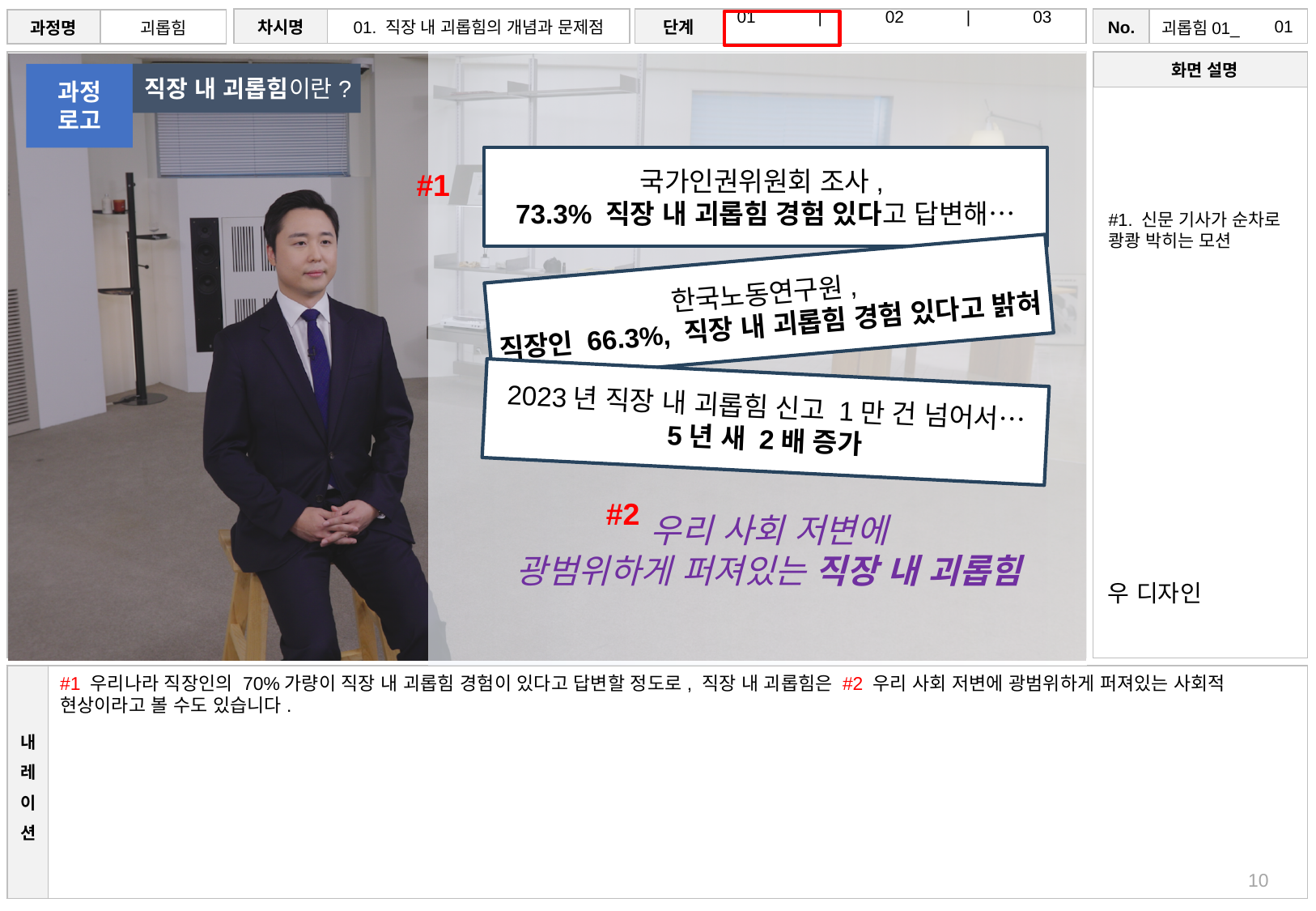

# 01
직장 내 괴롭힘이란?
과정
로고

국가인권위원회 조사,
73.3% 직장 내 괴롭힘 경험 있다고 답변해…
#1
#1. 신문 기사가 순차로 쾅쾅 박히는 모션

한국노동연구원,
직장인 66.3%, 직장 내 괴롭힘 경험 있다고 밝혀

2023년 직장 내 괴롭힘 신고 1만 건 넘어서…
5년 새 2배 증가
#2
우리 사회 저변에
광범위하게 퍼져있는 직장 내 괴롭힘
우 디자인
#1 우리나라 직장인의 70%가량이 직장 내 괴롭힘 경험이 있다고 답변할 정도로, 직장 내 괴롭힘은 #2 우리 사회 저변에 광범위하게 퍼져있는 사회적 현상이라고 볼 수도 있습니다.
10